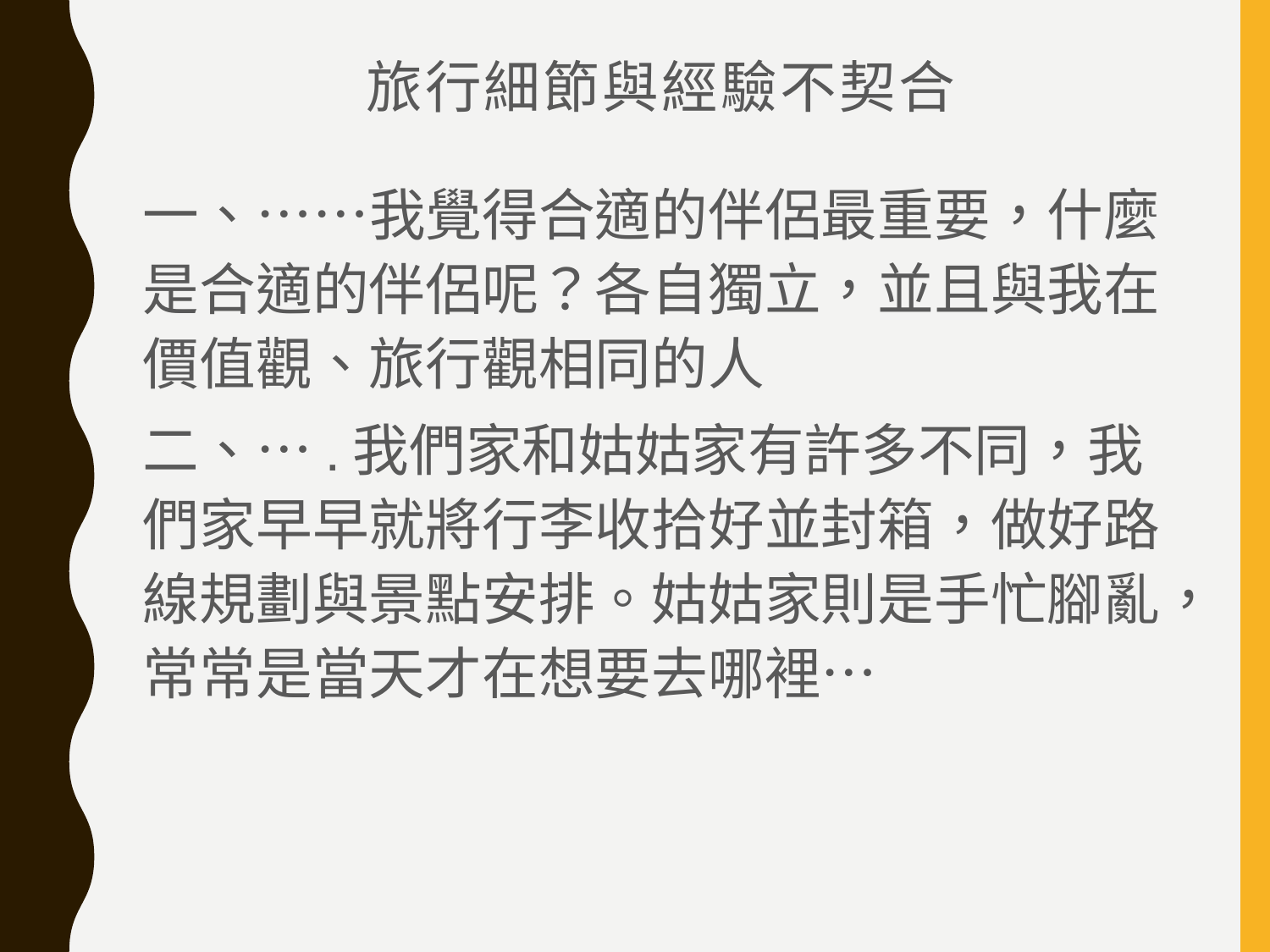

# 旅行細節與經驗不契合
一、……我覺得合適的伴侶最重要，什麼是合適的伴侶呢？各自獨立，並且與我在價值觀、旅行觀相同的人
二、….我們家和姑姑家有許多不同，我們家早早就將行李收拾好並封箱，做好路線規劃與景點安排。姑姑家則是手忙腳亂，常常是當天才在想要去哪裡…